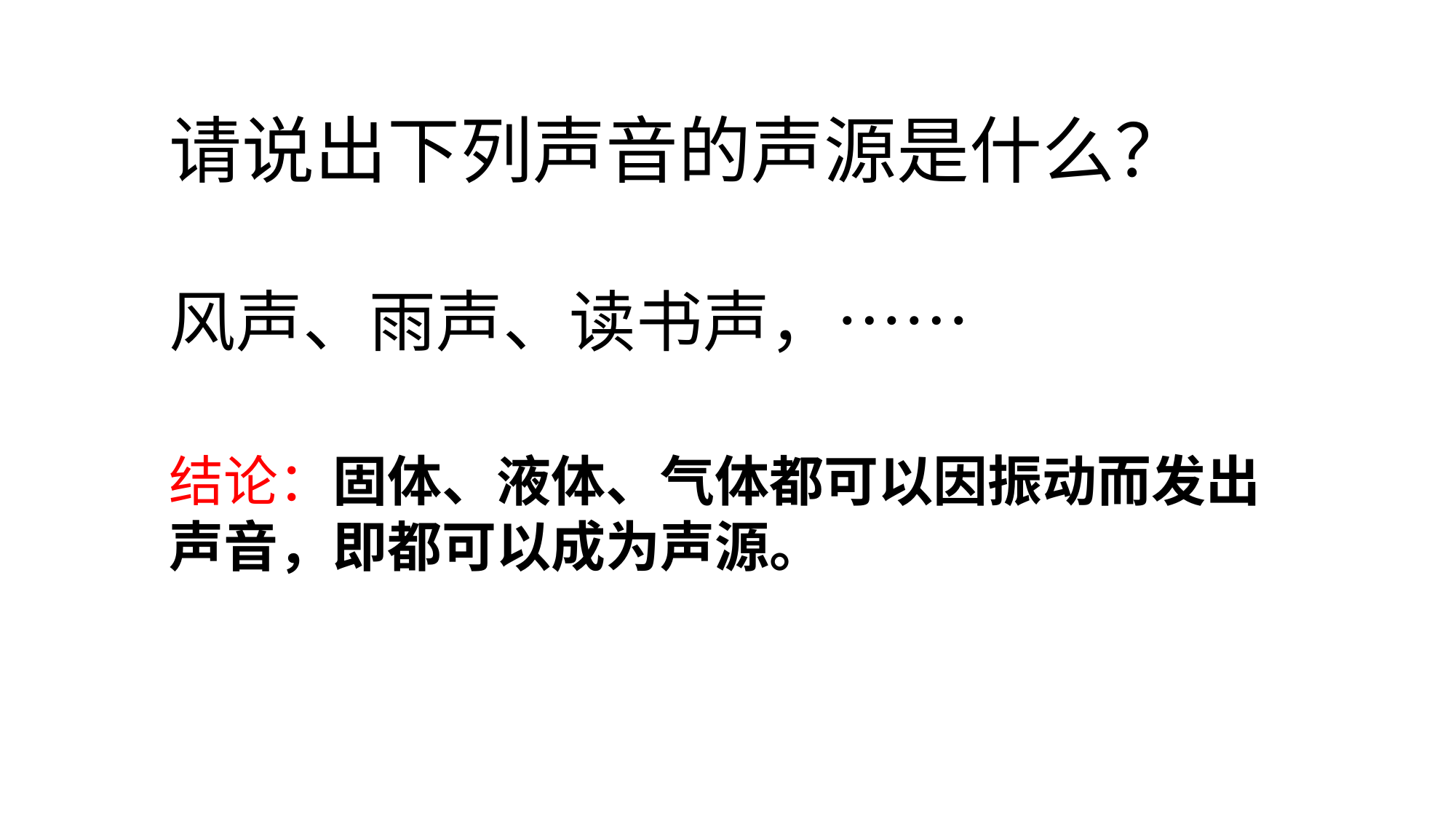

请说出下列声音的声源是什么？

风声、雨声、读书声，……

结论：固体、液体、气体都可以因振动而发出声音，即都可以成为声源。